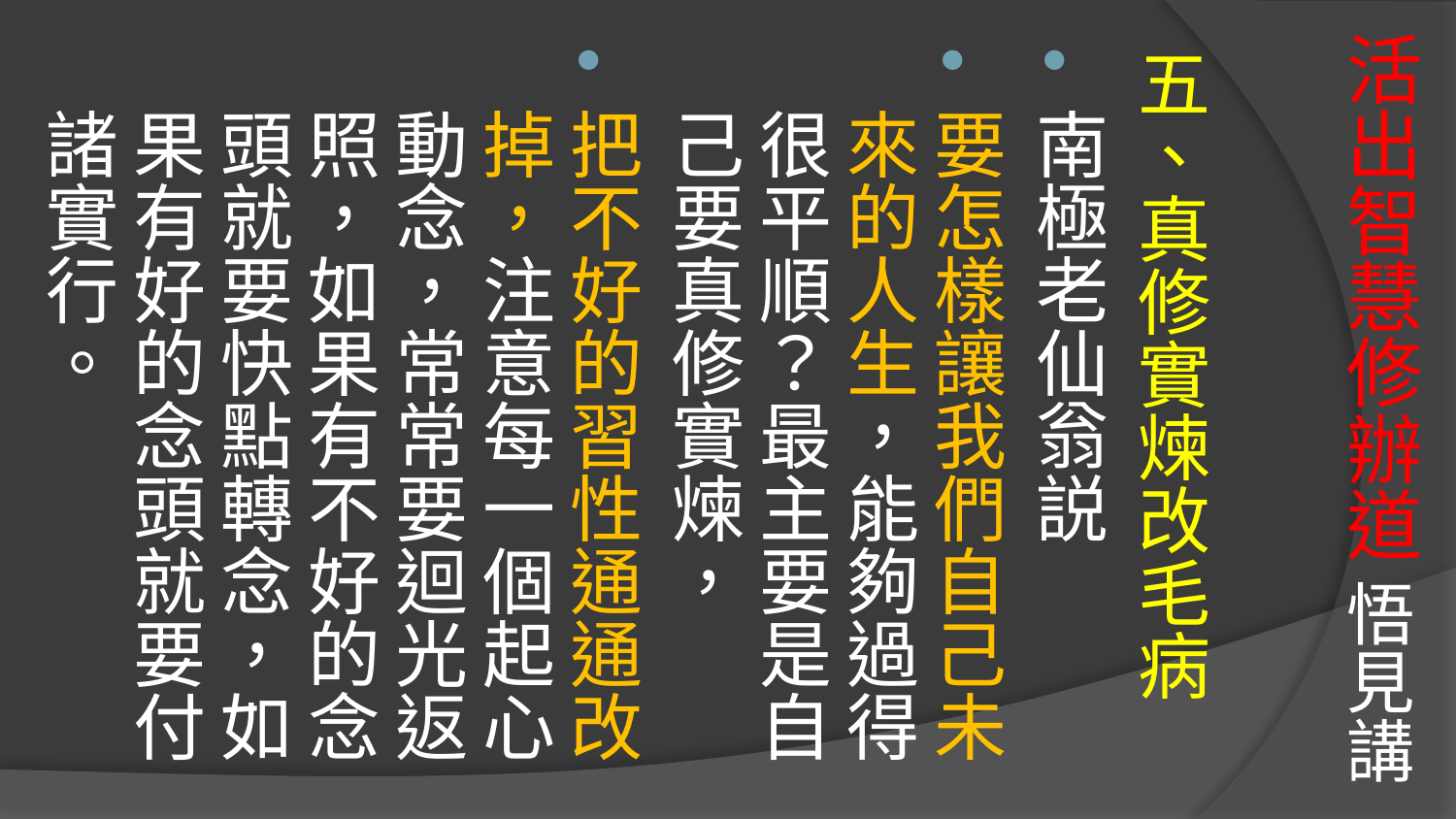

# 活出智慧修辦道 悟見講
五、真修實煉改毛病
南極老仙翁説
要怎樣讓我們自己未來的人生，能夠過得很平順？最主要是自己要真修實煉，
把不好的習性通通改掉，注意每一個起心動念，常常要迴光返照，如果有不好的念頭就要快點轉念，如果有好的念頭就要付諸實行。